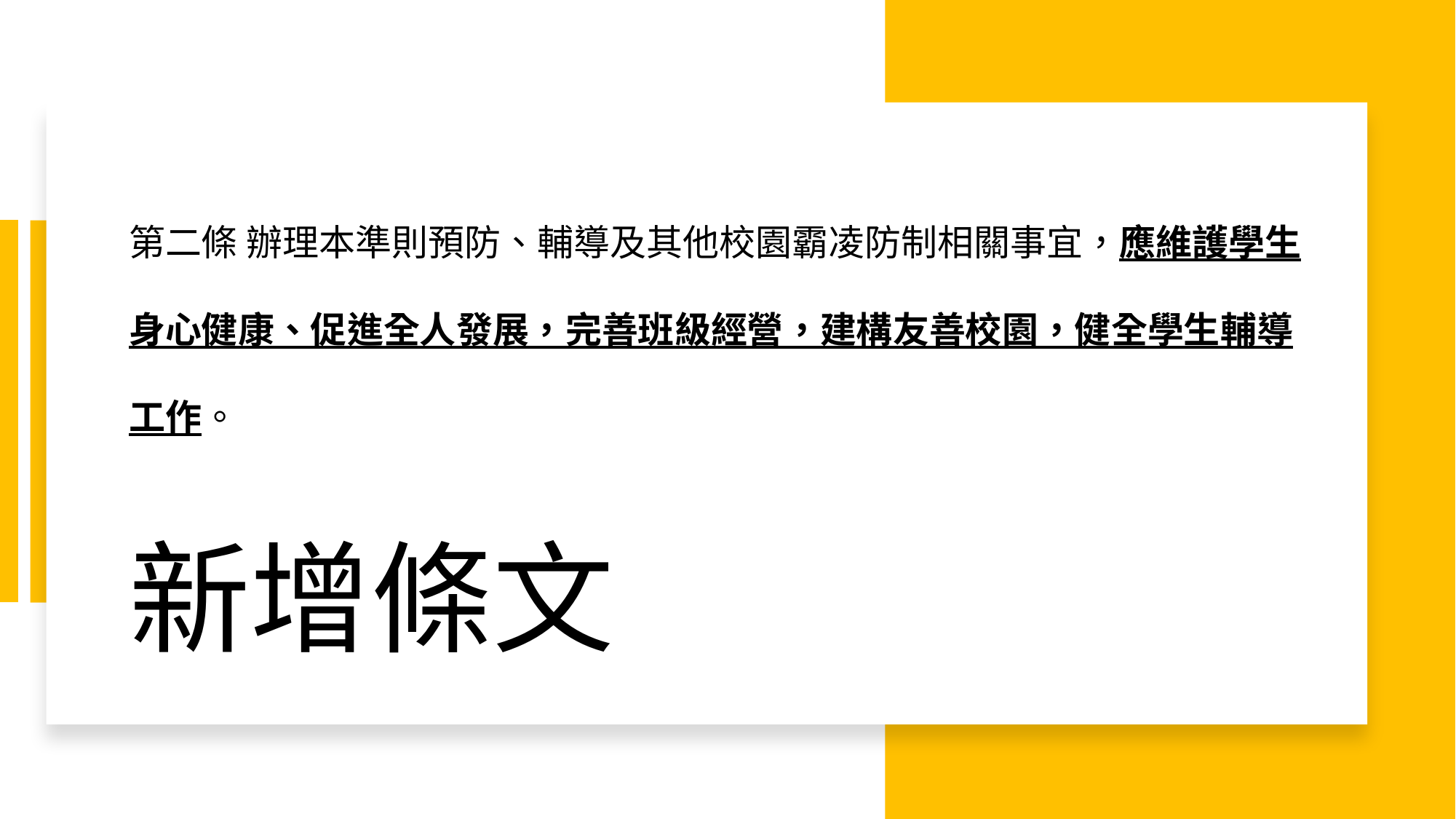

第二條 辦理本準則預防、輔導及其他校園霸凌防制相關事宜，應維護學生身心健康、促進全人發展，完善班級經營，建構友善校園，健全學生輔導工作。

# 新增條文